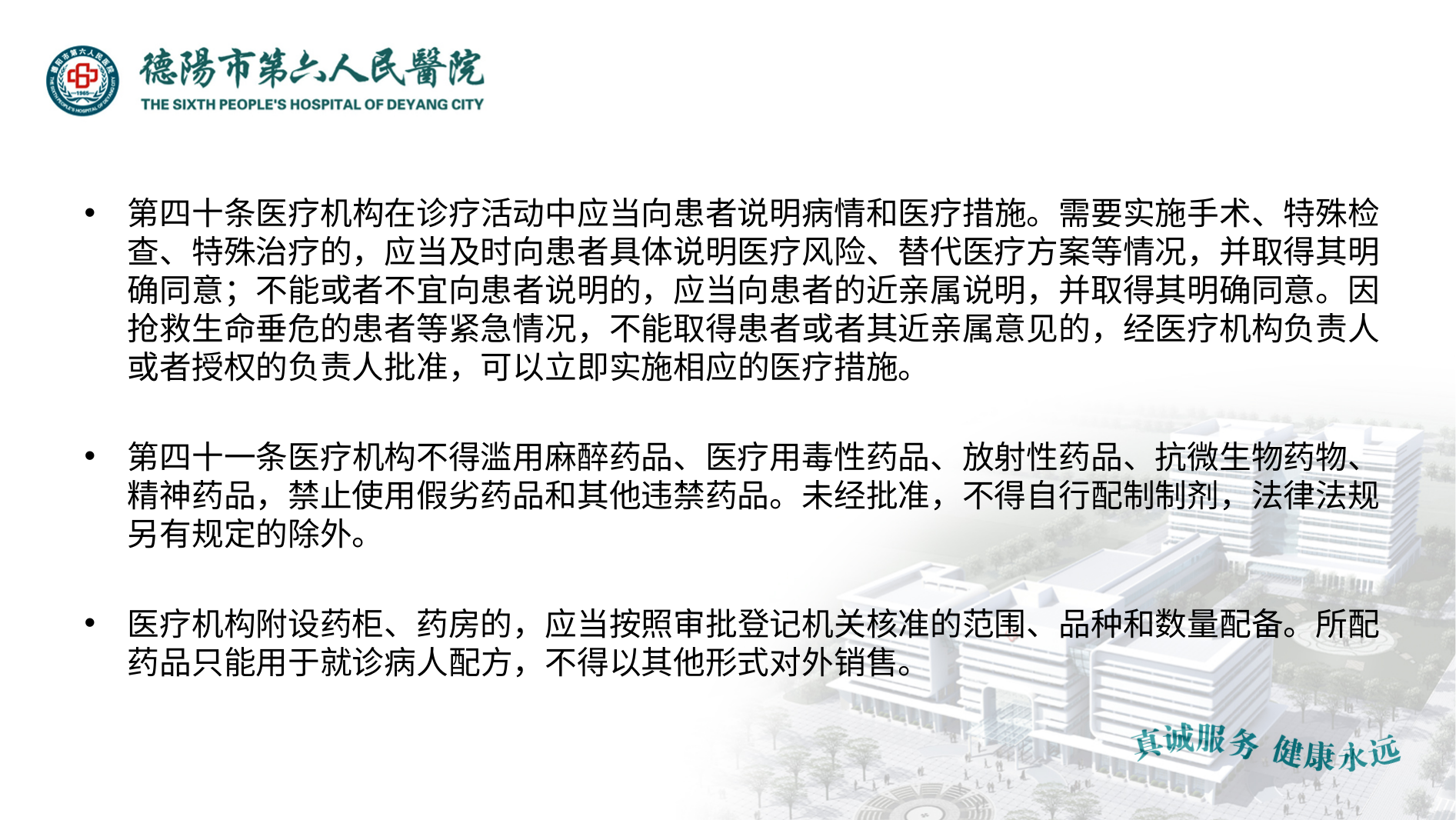

#
第四十条医疗机构在诊疗活动中应当向患者说明病情和医疗措施。需要实施手术、特殊检查、特殊治疗的，应当及时向患者具体说明医疗风险、替代医疗方案等情况，并取得其明确同意；不能或者不宜向患者说明的，应当向患者的近亲属说明，并取得其明确同意。因抢救生命垂危的患者等紧急情况，不能取得患者或者其近亲属意见的，经医疗机构负责人或者授权的负责人批准，可以立即实施相应的医疗措施。

第四十一条医疗机构不得滥用麻醉药品、医疗用毒性药品、放射性药品、抗微生物药物、精神药品，禁止使用假劣药品和其他违禁药品。未经批准，不得自行配制制剂，法律法规另有规定的除外。

医疗机构附设药柜、药房的，应当按照审批登记机关核准的范围、品种和数量配备。所配药品只能用于就诊病人配方，不得以其他形式对外销售。